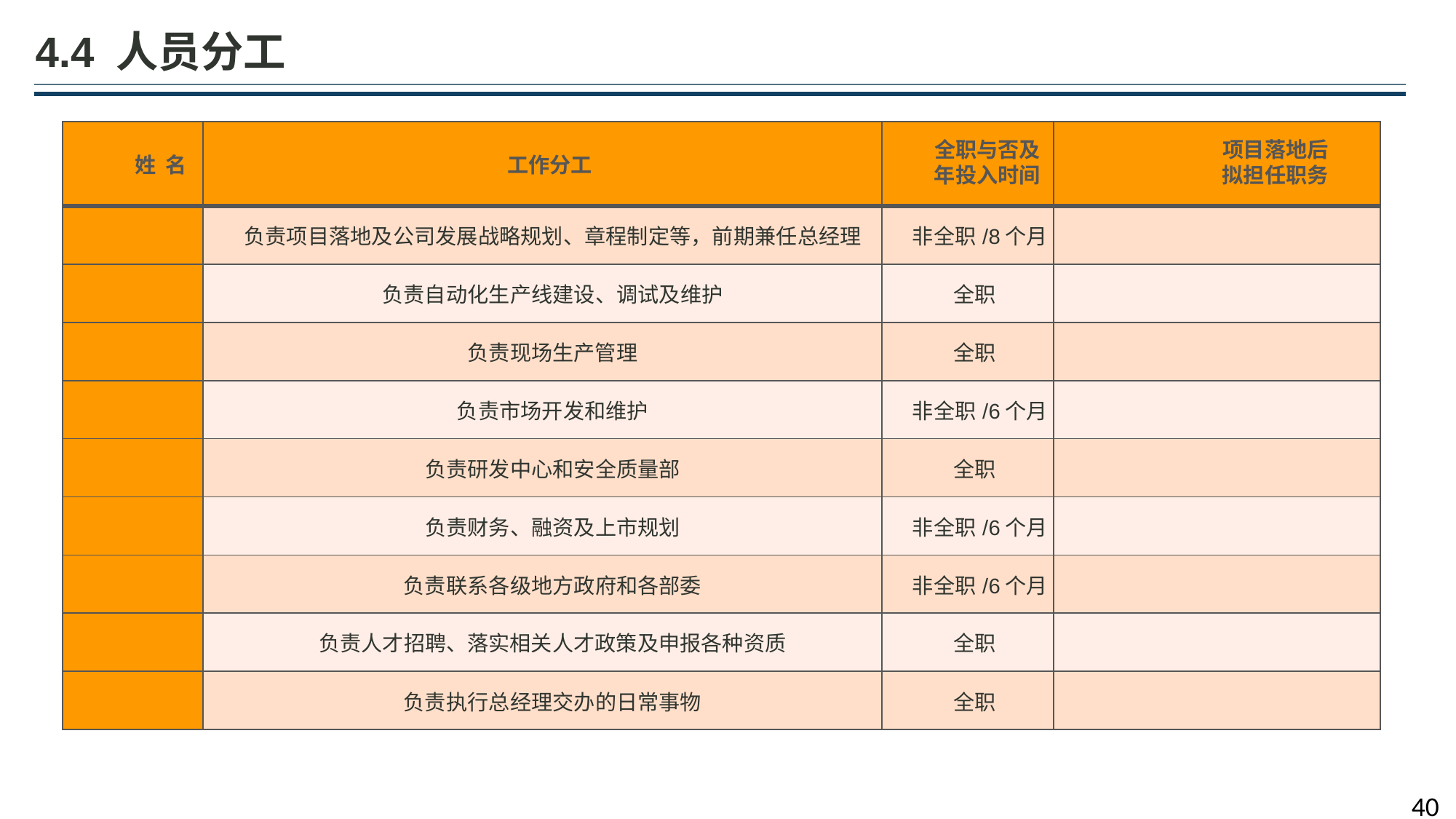

4.4 人员分工
| 姓 名 | 工作分工 | 全职与否及 年投入时间 | 项目落地后 拟担任职务 |
| --- | --- | --- | --- |
|  | 负责项目落地及公司发展战略规划、章程制定等，前期兼任总经理 | 非全职/8个月 |  |
|  | 负责自动化生产线建设、调试及维护 | 全职 |  |
|  | 负责现场生产管理 | 全职 |  |
|  | 负责市场开发和维护 | 非全职/6个月 |  |
|  | 负责研发中心和安全质量部 | 全职 |  |
|  | 负责财务、融资及上市规划 | 非全职/6个月 |  |
|  | 负责联系各级地方政府和各部委 | 非全职/6个月 |  |
|  | 负责人才招聘、落实相关人才政策及申报各种资质 | 全职 |  |
|  | 负责执行总经理交办的日常事物 | 全职 |  |
40